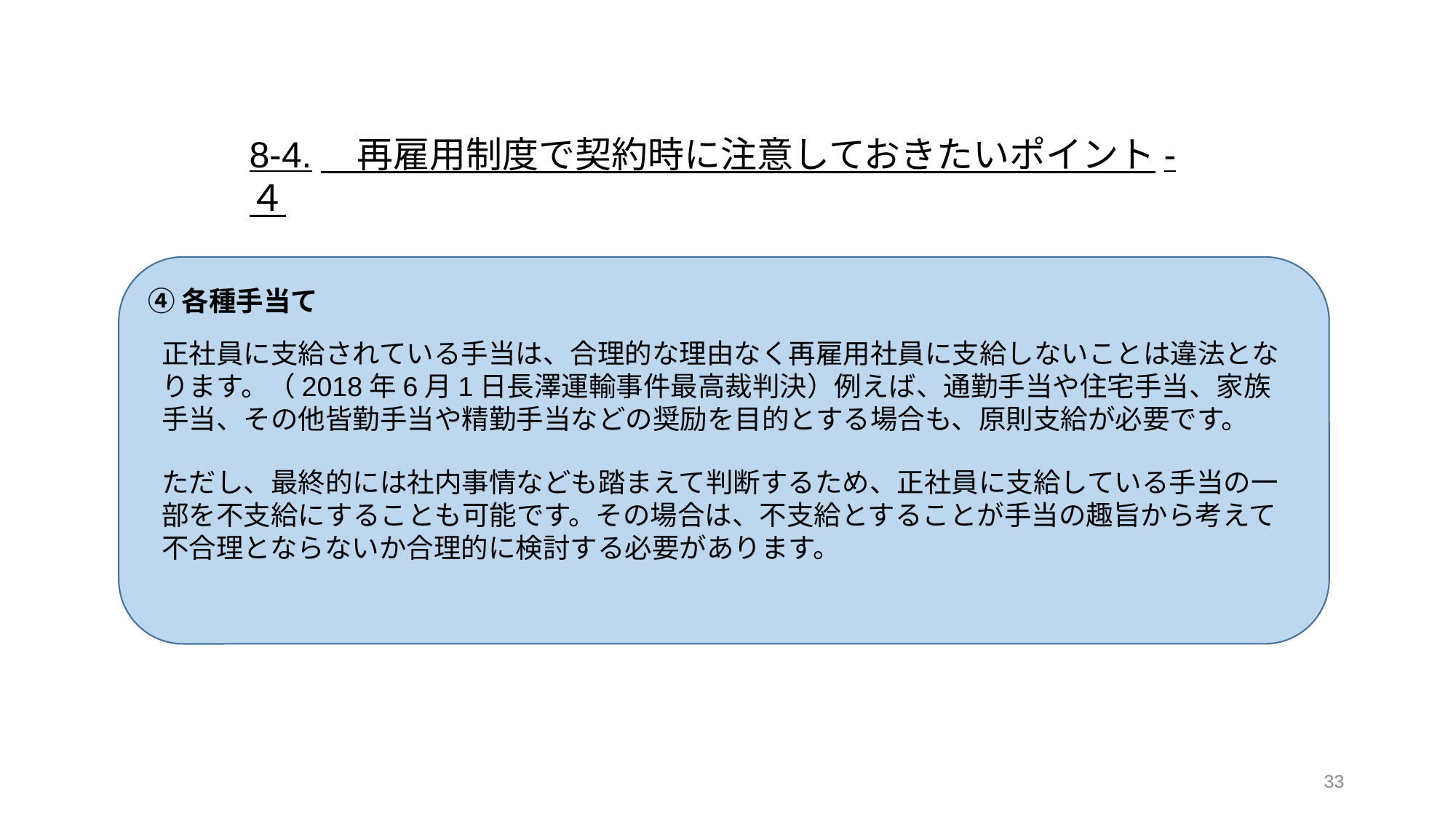

8-4.　再雇用制度で契約時に注意しておきたいポイント-４

④各種手当て
正社員に支給されている手当は、合理的な理由なく再雇用社員に支給しないことは違法となります。（2018年6月1日長澤運輸事件最高裁判決）例えば、通勤手当や住宅手当、家族手当、その他皆勤手当や精勤手当などの奨励を目的とする場合も、原則支給が必要です。

ただし、最終的には社内事情なども踏まえて判断するため、正社員に支給している手当の一部を不支給にすることも可能です。その場合は、不支給とすることが手当の趣旨から考えて不合理とならないか合理的に検討する必要があります。

33